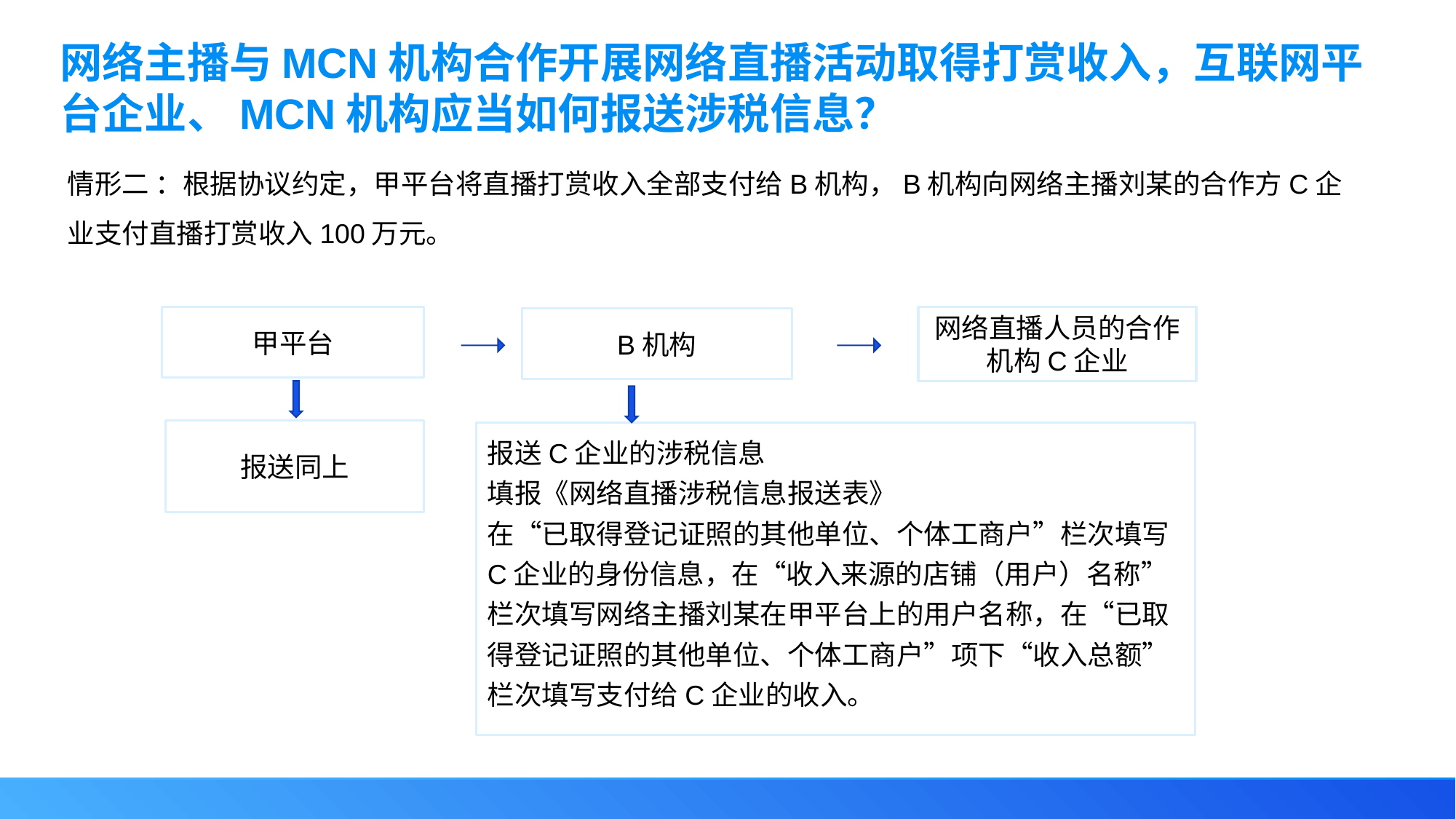

网络主播与MCN机构合作开展网络直播活动取得打赏收入，互联网平台企业、MCN机构应当如何报送涉税信息？
情形二 ：根据协议约定，甲平台将直播打赏收入全部支付给B机构，B机构向网络主播刘某的合作方C企业支付直播打赏收入100万元。
甲平台
网络直播人员的合作机构C企业
B机构

报送同上
报送C企业的涉税信息
填报《网络直播涉税信息报送表》
在“已取得登记证照的其他单位、个体工商户”栏次填写C企业的身份信息，在“收入来源的店铺（用户）名称”栏次填写网络主播刘某在甲平台上的用户名称，在“已取得登记证照的其他单位、个体工商户”项下“收入总额”栏次填写支付给C企业的收入。